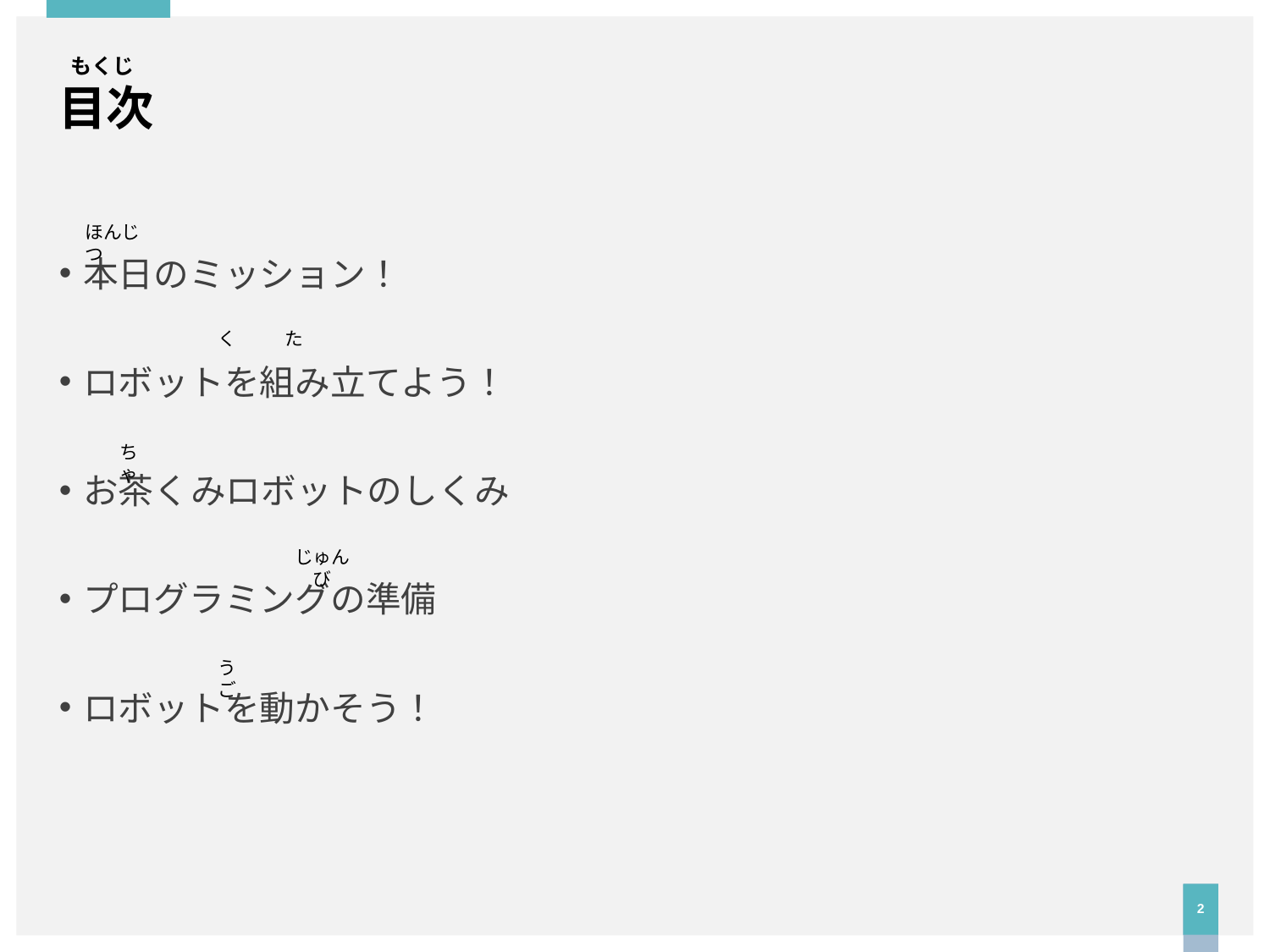

もくじ
# 目次
本日のミッション！
ロボットを組み立てよう！
お茶くみロボットのしくみ
プログラミングの準備
ロボットを動かそう！
ほんじつ
く
た
ちゃ
じゅんび
うご